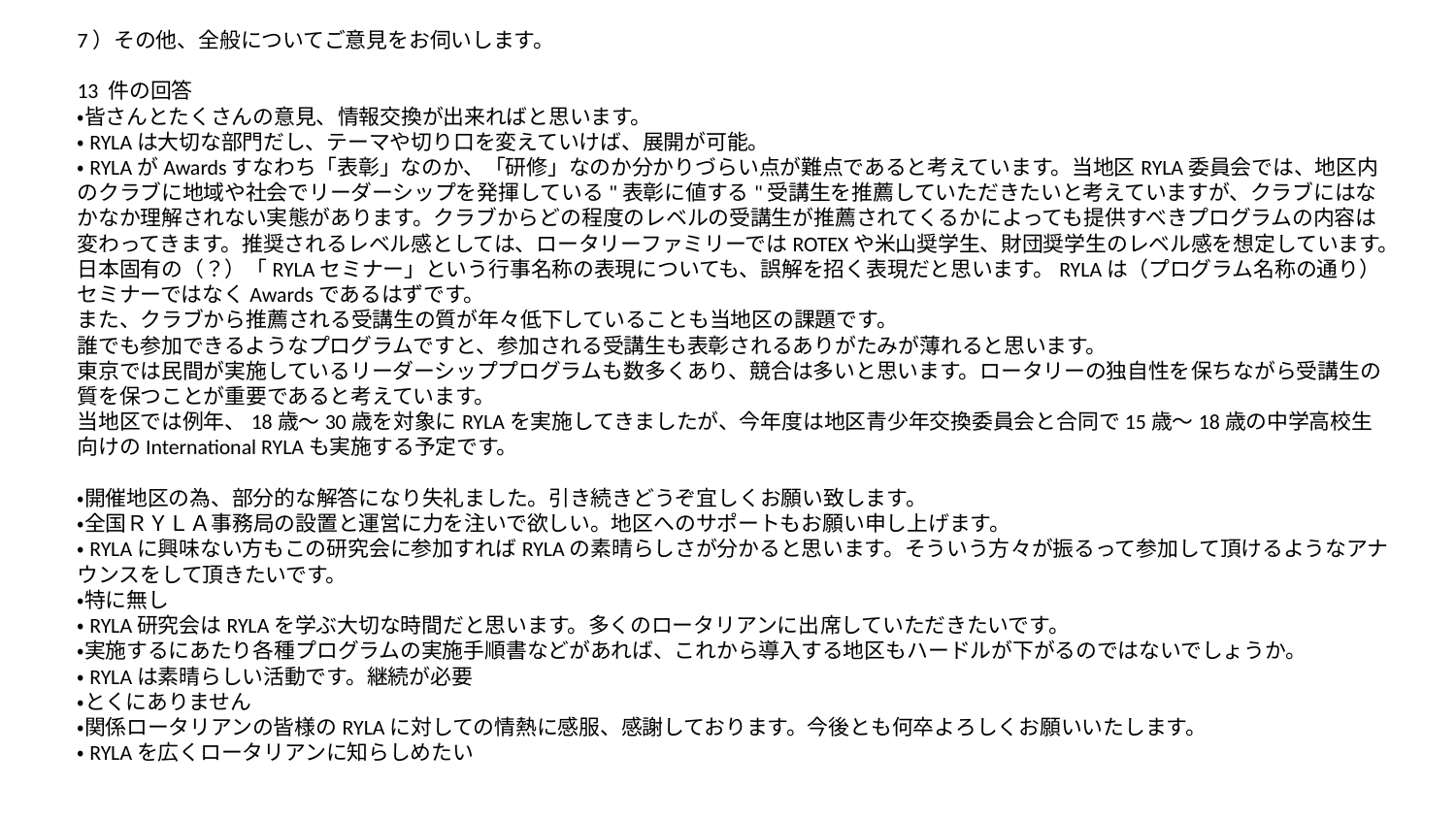

7）その他、全般についてご意見をお伺いします。

13 件の回答
・皆さんとたくさんの意見、情報交換が出来ればと思います。
・RYLAは大切な部門だし、テーマや切り口を変えていけば、展開が可能。
・RYLAがAwardsすなわち「表彰」なのか、「研修」なのか分かりづらい点が難点であると考えています。当地区RYLA委員会では、地区内のクラブに地域や社会でリーダーシップを発揮している"表彰に値する"受講生を推薦していただきたいと考えていますが、クラブにはなかなか理解されない実態があります。クラブからどの程度のレベルの受講生が推薦されてくるかによっても提供すべきプログラムの内容は変わってきます。推奨されるレベル感としては、ロータリーファミリーではROTEXや米山奨学生、財団奨学生のレベル感を想定しています。日本固有の（？）「RYLAセミナー」という行事名称の表現についても、誤解を招く表現だと思います。RYLAは（プログラム名称の通り）セミナーではなくAwardsであるはずです。
また、クラブから推薦される受講生の質が年々低下していることも当地区の課題です。
誰でも参加できるようなプログラムですと、参加される受講生も表彰されるありがたみが薄れると思います。
東京では民間が実施しているリーダーシッププログラムも数多くあり、競合は多いと思います。ロータリーの独自性を保ちながら受講生の質を保つことが重要であると考えています。
当地区では例年、18歳〜30歳を対象にRYLAを実施してきましたが、今年度は地区青少年交換委員会と合同で15歳〜18歳の中学高校生向けのInternational RYLAも実施する予定です。

・開催地区の為、部分的な解答になり失礼ました。引き続きどうぞ宜しくお願い致します。
・全国ＲＹＬＡ事務局の設置と運営に力を注いで欲しい。地区へのサポートもお願い申し上げます。
・RYLAに興味ない方もこの研究会に参加すればRYLAの素晴らしさが分かると思います。そういう方々が振るって参加して頂けるようなアナウンスをして頂きたいです。
・特に無し
・RYLA研究会はRYLAを学ぶ大切な時間だと思います。多くのロータリアンに出席していただきたいです。
・実施するにあたり各種プログラムの実施手順書などがあれば、これから導入する地区もハードルが下がるのではないでしょうか。
・RYLAは素晴らしい活動です。継続が必要
・とくにありません
・関係ロータリアンの皆様のRYLAに対しての情熱に感服、感謝しております。今後とも何卒よろしくお願いいたします。
・RYLAを広くロータリアンに知らしめたい